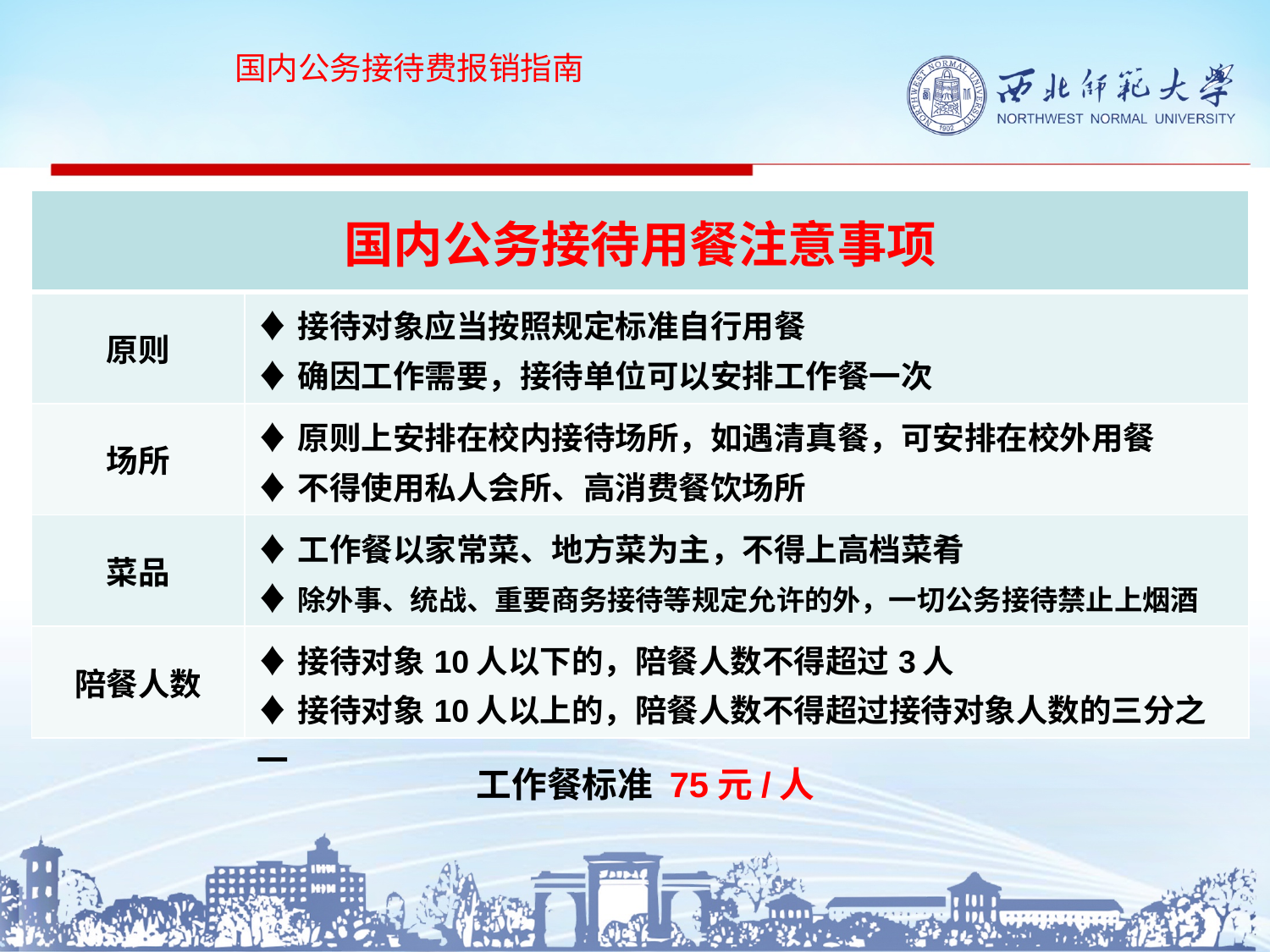

国内公务接待费报销指南
# 工作餐标准 75元/人
| 国内公务接待用餐注意事项 |  |
| --- | --- |
| 原则 | ♦接待对象应当按照规定标准自行用餐 ♦确因工作需要，接待单位可以安排工作餐一次 |
| 场所 | ♦原则上安排在校内接待场所，如遇清真餐，可安排在校外用餐 ♦不得使用私人会所、高消费餐饮场所 |
| 菜品 | ♦工作餐以家常菜、地方菜为主，不得上高档菜肴 ♦除外事、统战、重要商务接待等规定允许的外，一切公务接待禁止上烟酒 |
| 陪餐人数 | ♦接待对象10人以下的，陪餐人数不得超过3人 ♦接待对象10人以上的，陪餐人数不得超过接待对象人数的三分之一 |